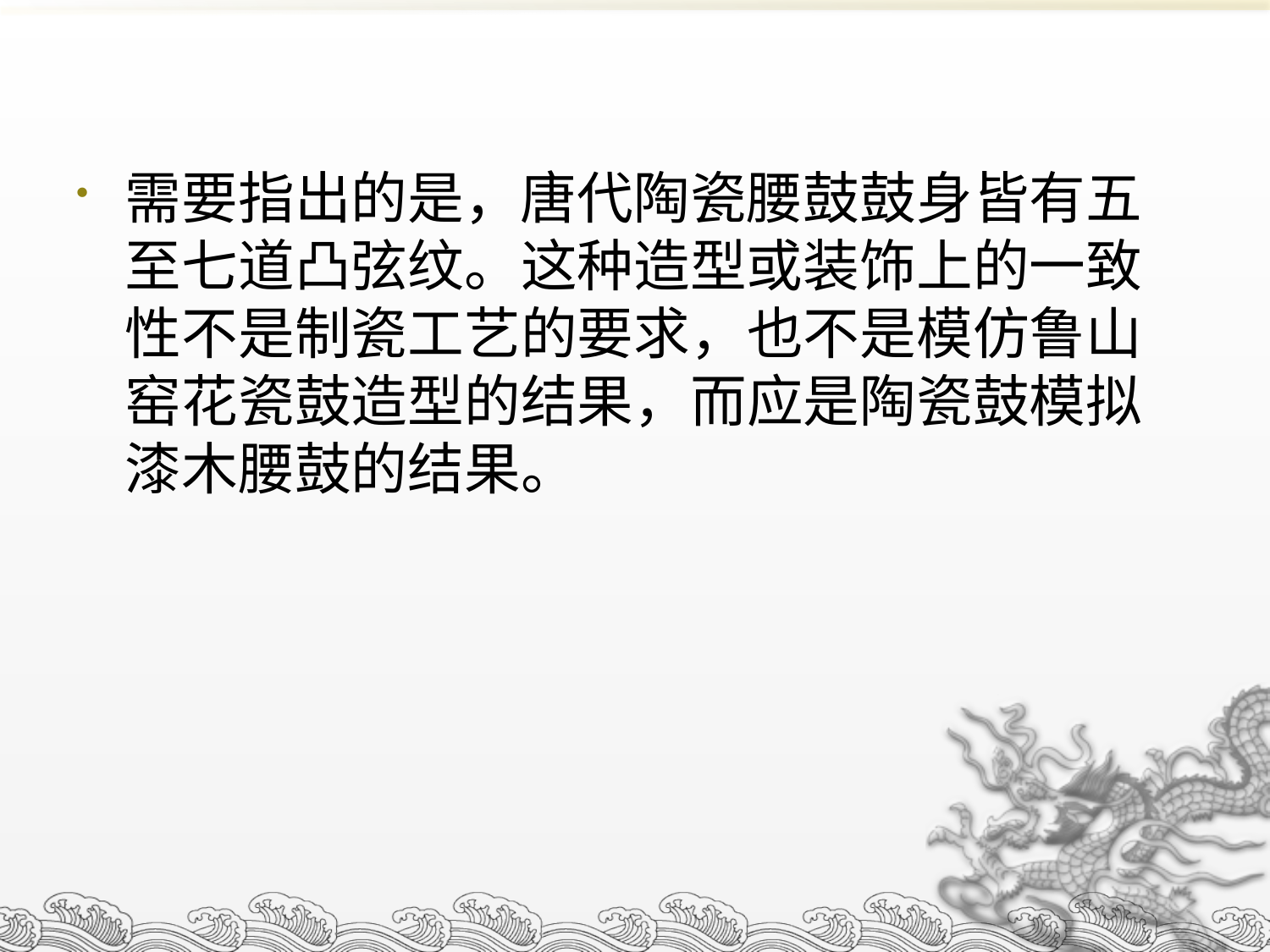

#
需要指出的是，唐代陶瓷腰鼓鼓身皆有五至七道凸弦纹。这种造型或装饰上的一致性不是制瓷工艺的要求，也不是模仿鲁山窑花瓷鼓造型的结果，而应是陶瓷鼓模拟漆木腰鼓的结果。